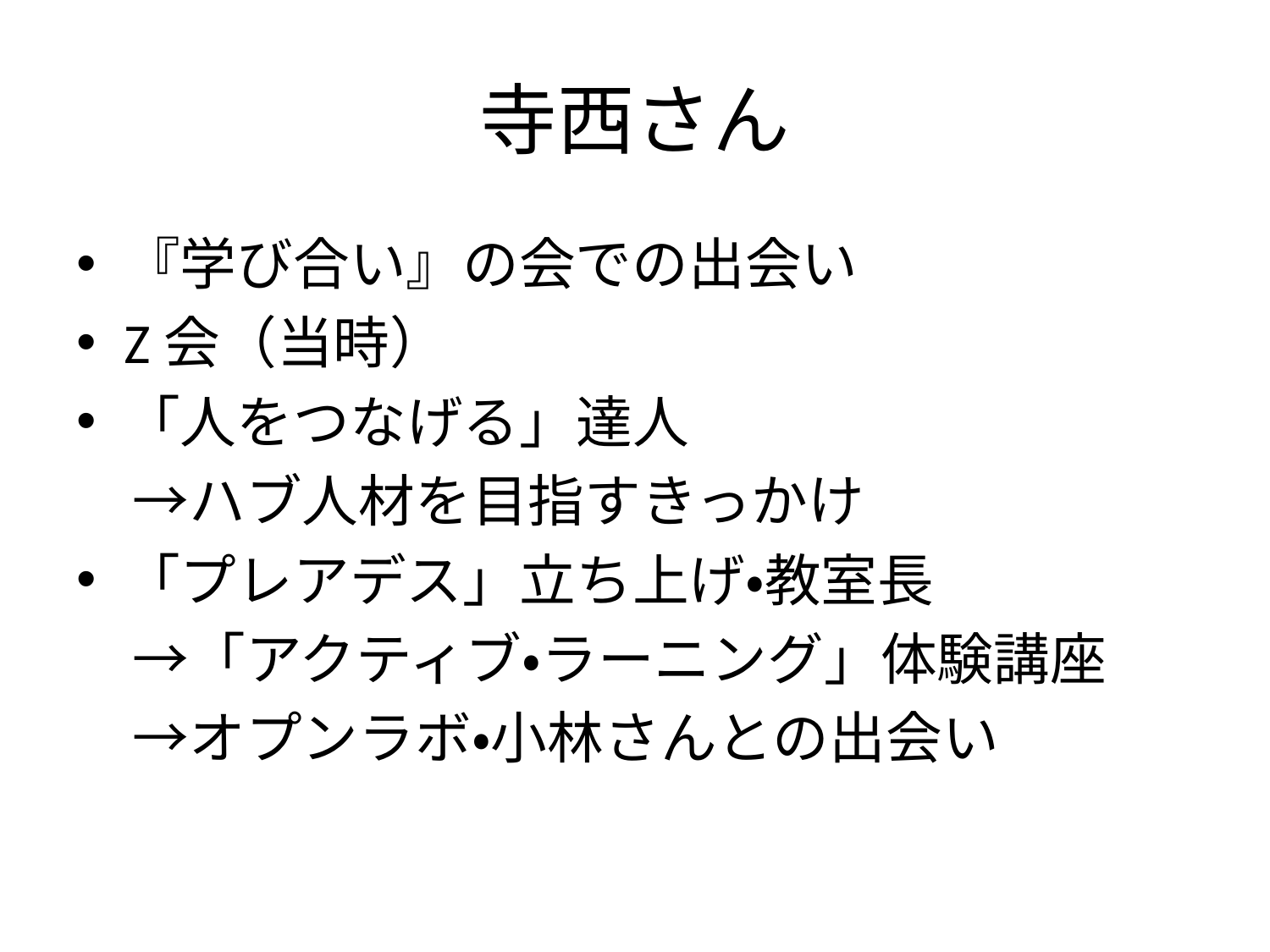

# 寺西さん
『学び合い』の会での出会い
Z会（当時）
「人をつなげる」達人
　→ハブ人材を目指すきっかけ
「プレアデス」立ち上げ・教室長
　→「アクティブ・ラーニング」体験講座
　→オプンラボ・小林さんとの出会い